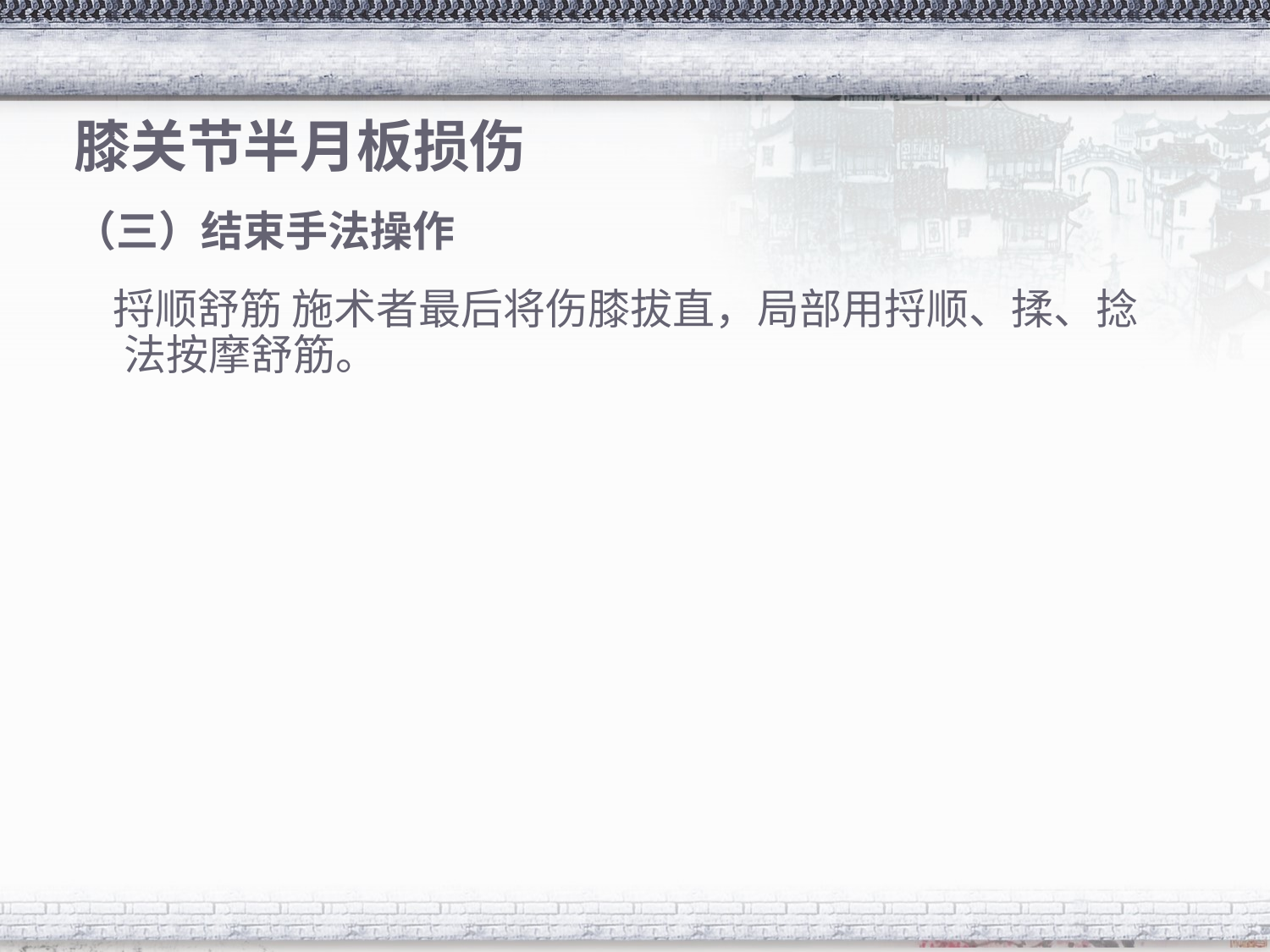

# 膝关节半月板损伤
（三）结束手法操作
   捋顺舒筋 施术者最后将伤膝拔直，局部用捋顺、揉、捻法按摩舒筋。